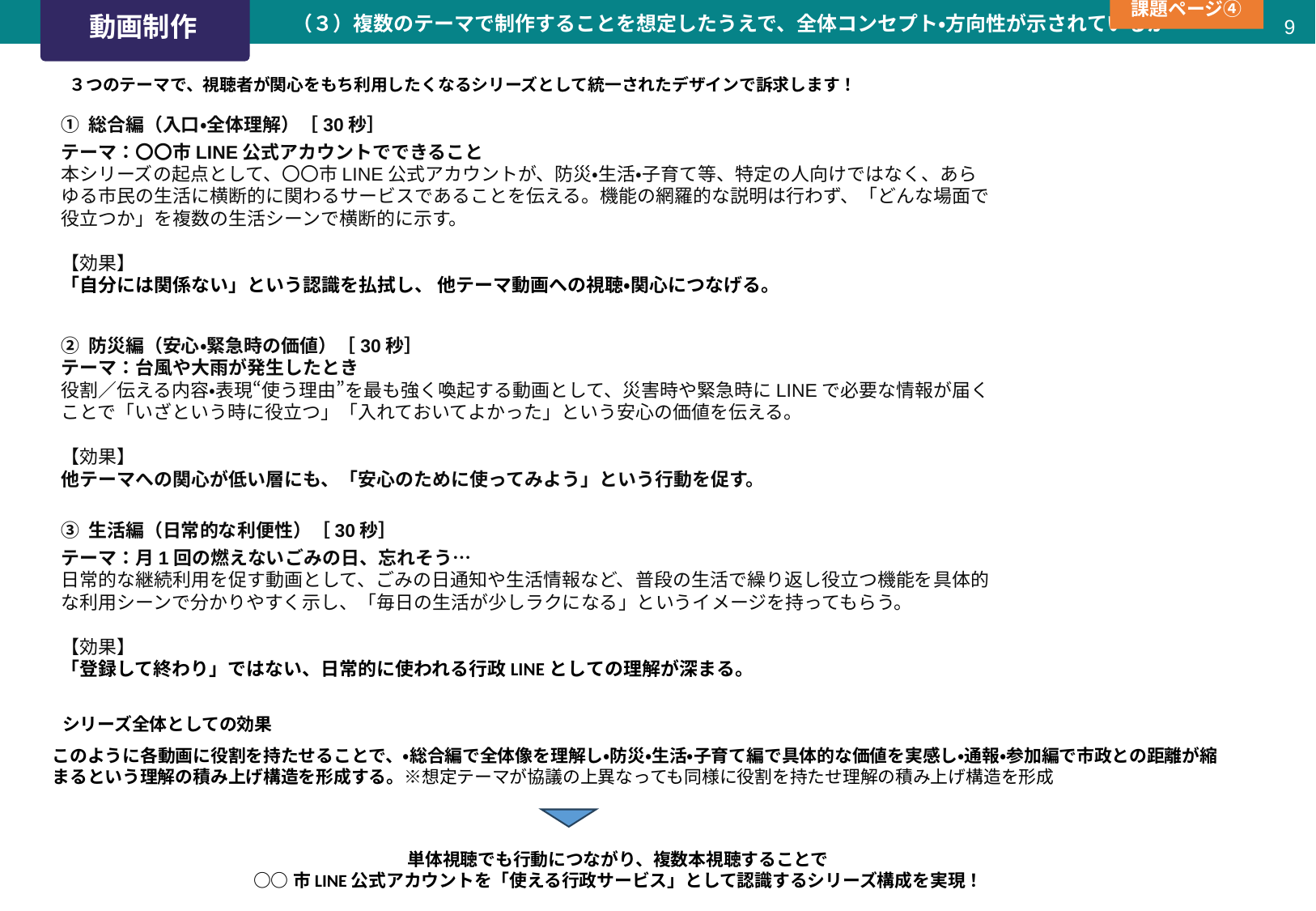

課題ページ④
9
# 動画制作
（３）複数のテーマで制作することを想定したうえで、全体コンセプト・方向性が示されているか
３つのテーマで、視聴者が関心をもち利用したくなるシリーズとして統一されたデザインで訴求します！
① 総合編（入口・全体理解）［30秒］
テーマ：〇〇市LINE公式アカウントでできること
本シリーズの起点として、〇〇市LINE公式アカウントが、防災・生活・子育て等、特定の人向けではなく、あらゆる市民の生活に横断的に関わるサービスであることを伝える。機能の網羅的な説明は行わず、「どんな場面で役立つか」を複数の生活シーンで横断的に示す。

【効果】
「自分には関係ない」という認識を払拭し、 他テーマ動画への視聴・関心につなげる。
② 防災編（安心・緊急時の価値）［30秒］
テーマ：台風や大雨が発生したとき
役割／伝える内容・表現“使う理由”を最も強く喚起する動画として、災害時や緊急時にLINEで必要な情報が届くことで「いざという時に役立つ」「入れておいてよかった」という安心の価値を伝える。

【効果】
他テーマへの関心が低い層にも、「安心のために使ってみよう」という行動を促す。
③ 生活編（日常的な利便性）［30秒］
テーマ：月1回の燃えないごみの日、忘れそう…
日常的な継続利用を促す動画として、ごみの日通知や生活情報など、普段の生活で繰り返し役立つ機能を具体的な利用シーンで分かりやすく示し、「毎日の生活が少しラクになる」というイメージを持ってもらう。

【効果】
「登録して終わり」ではない、日常的に使われる行政LINEとしての理解が深まる。
シリーズ全体としての効果
このように各動画に役割を持たせることで、・総合編で全体像を理解し・防災・生活・子育て編で具体的な価値を実感し・通報・参加編で市政との距離が縮まるという理解の積み上げ構造を形成する。※想定テーマが協議の上異なっても同様に役割を持たせ理解の積み上げ構造を形成

単体視聴でも行動につながり、複数本視聴することで
○○市LINE公式アカウントを「使える行政サービス」として認識するシリーズ構成を実現！